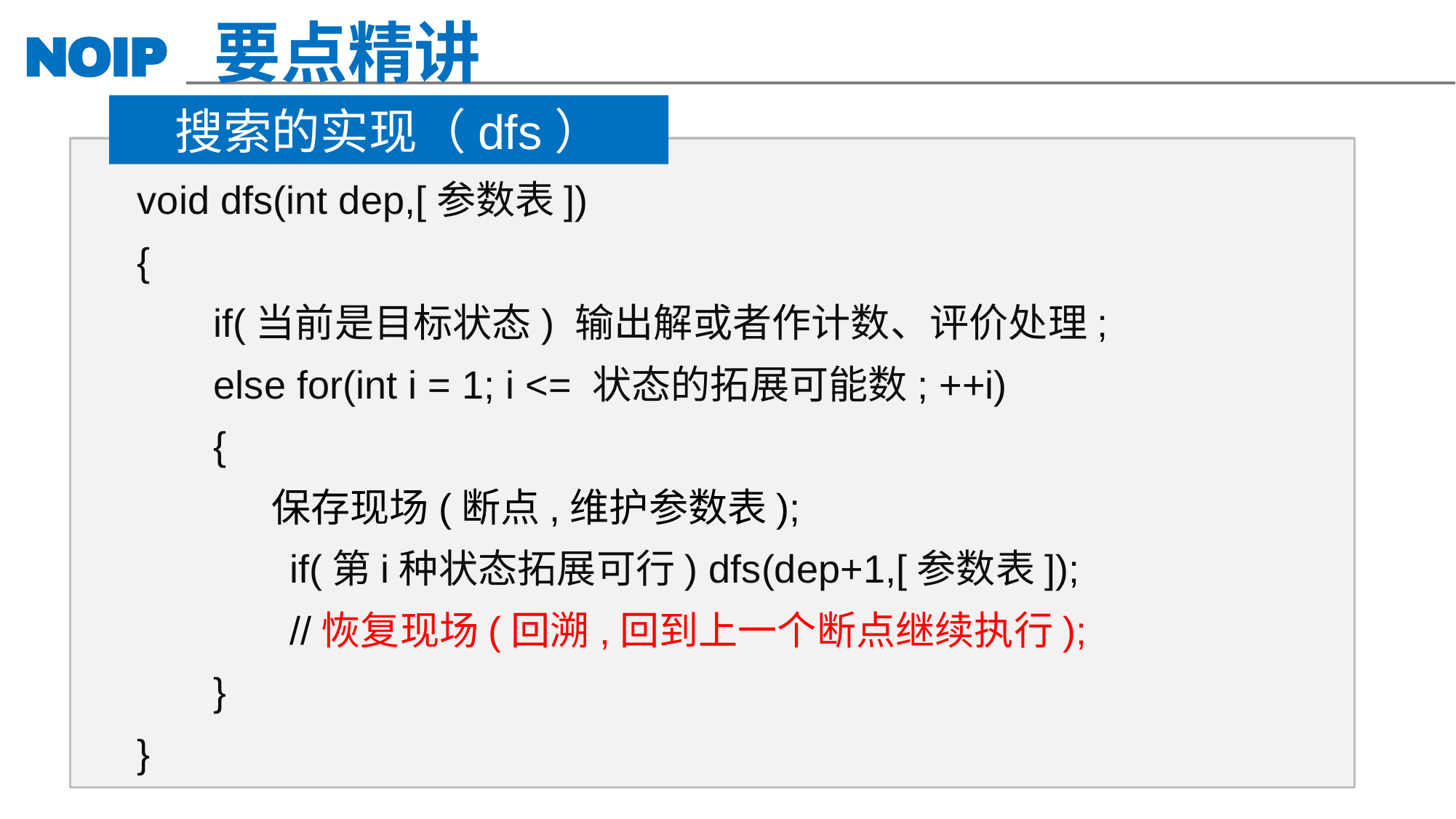

要点精讲
搜索的实现（dfs）

void dfs(int dep,[参数表])
{
       if(当前是目标状态) 输出解或者作计数、评价处理;
       else for(int i = 1; i <= 状态的拓展可能数; ++i)
       {
              保存现场(断点,维护参数表);
              if(第i种状态拓展可行) dfs(dep+1,[参数表]);
              //恢复现场(回溯,回到上一个断点继续执行);
       }
}